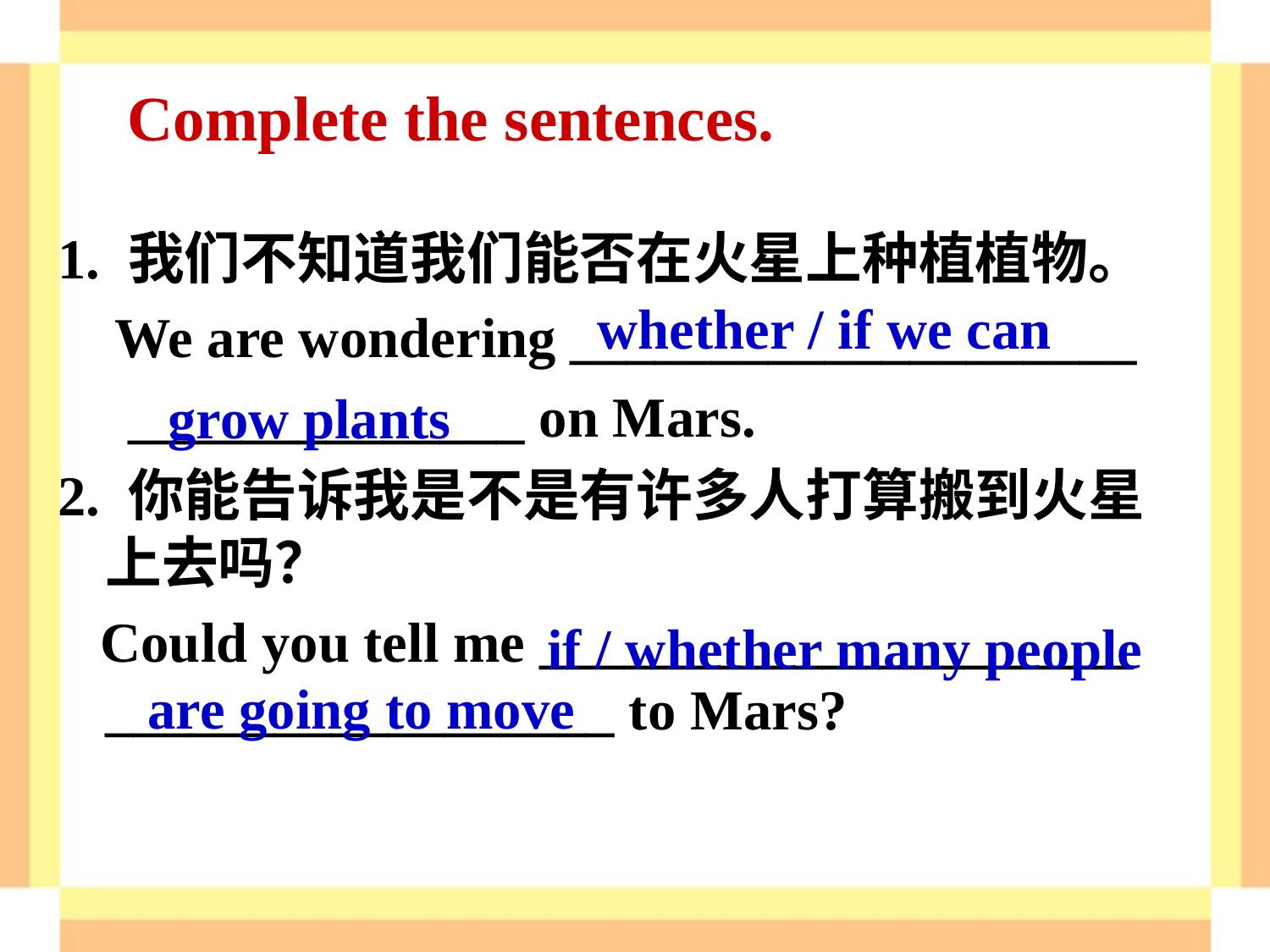

Complete the sentences.
1. 我们不知道我们能否在火星上种植植物。
    We are wondering ____________________
     ______________ on Mars.
2. 你能告诉我是不是有许多人打算搬到火星上去吗？
   Could you tell me _____________________
__________________ to Mars?
whether / if we can
grow plants
if / whether many people
are going to move